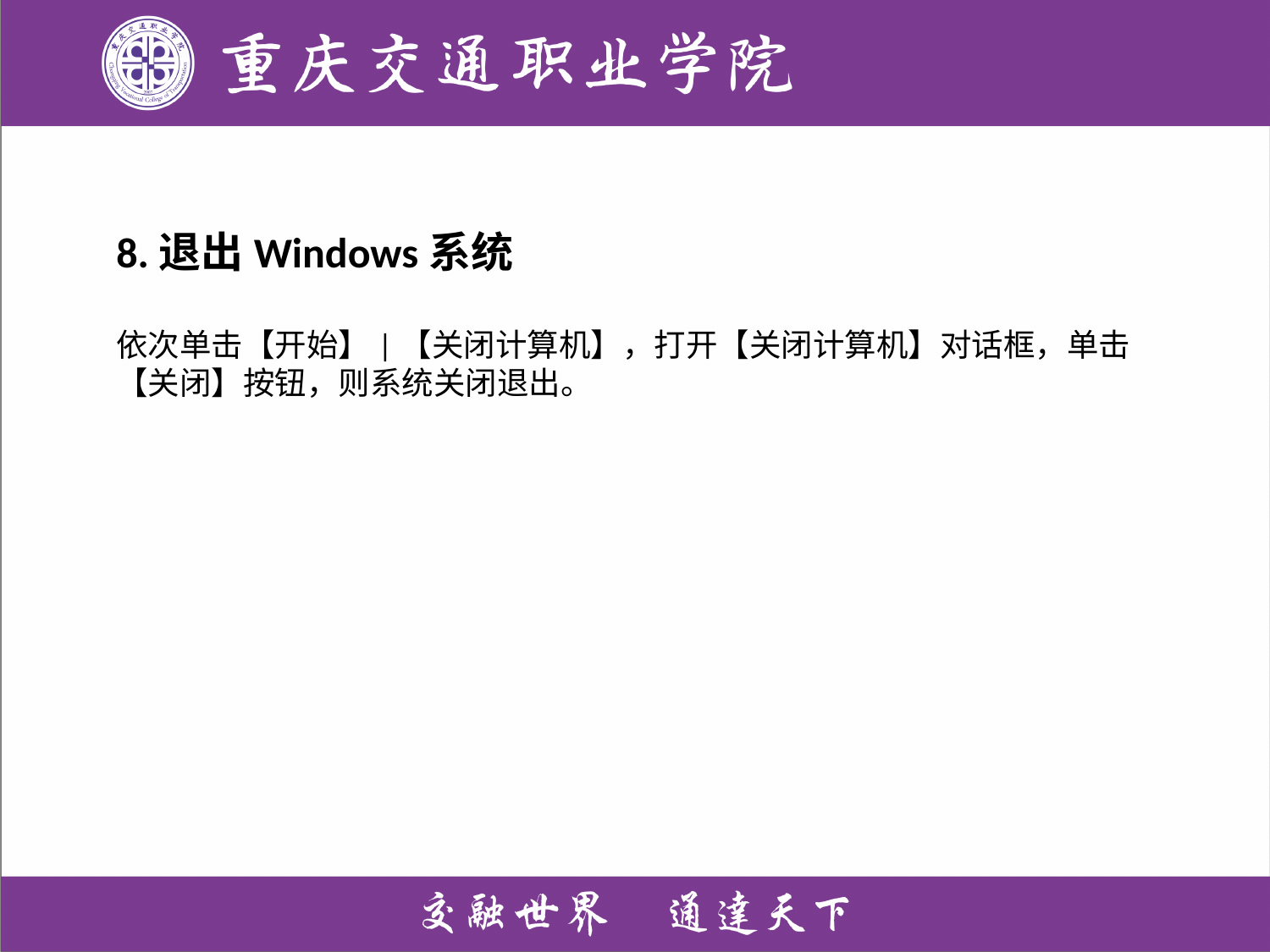

8.退出Windows系统
依次单击【开始】|【关闭计算机】，打开【关闭计算机】对话框，单击【关闭】按钮，则系统关闭退出。